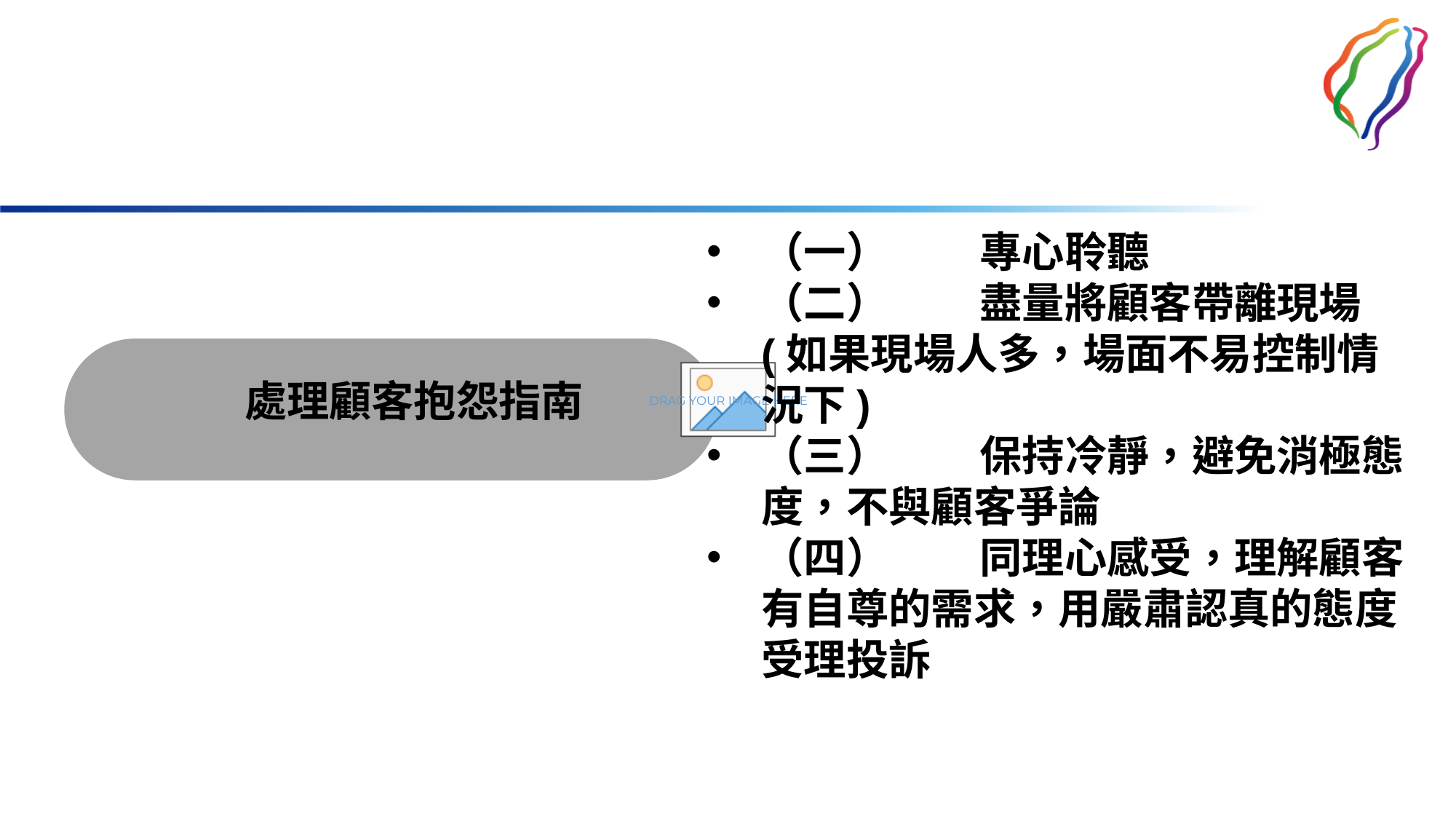

（一）	專心聆聽
（二）	盡量將顧客帶離現場(如果現場人多，場面不易控制情況下)
（三）	保持冷靜，避免消極態度，不與顧客爭論
（四）	同理心感受，理解顧客有自尊的需求，用嚴肅認真的態度受理投訴

             處理顧客抱怨指南